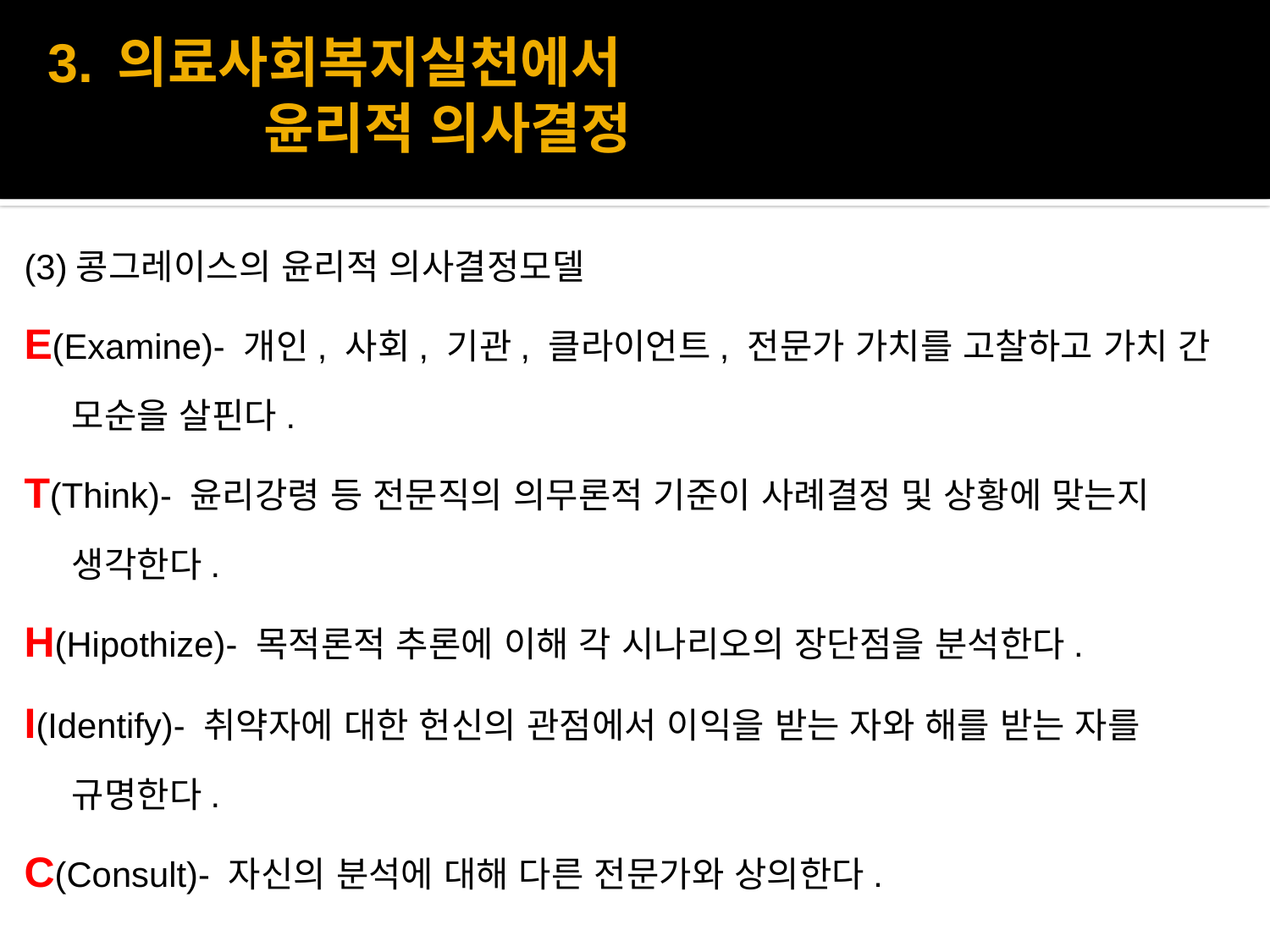

# 3. 의료사회복지실천에서 윤리적 의사결정
(3)콩그레이스의 윤리적 의사결정모델
E(Examine)- 개인, 사회, 기관, 클라이언트, 전문가 가치를 고찰하고 가치 간 모순을 살핀다.
T(Think)- 윤리강령 등 전문직의 의무론적 기준이 사례결정 및 상황에 맞는지 생각한다.
H(Hipothize)- 목적론적 추론에 이해 각 시나리오의 장단점을 분석한다.
I(Identify)- 취약자에 대한 헌신의 관점에서 이익을 받는 자와 해를 받는 자를 규명한다.
C(Consult)- 자신의 분석에 대해 다른 전문가와 상의한다.